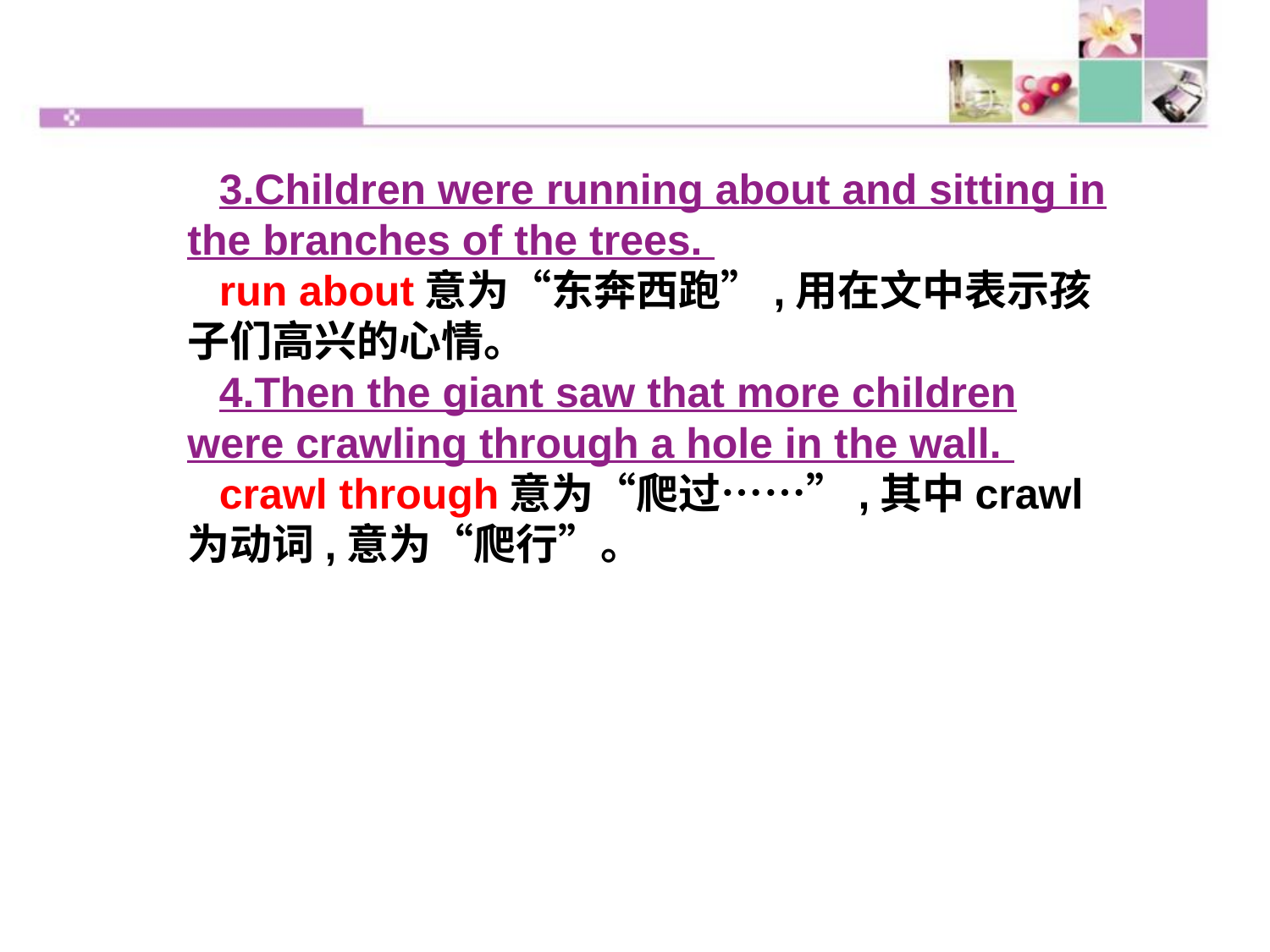

3.Children were running about and sitting in the branches of the trees.
run about意为“东奔西跑”,用在文中表示孩子们高兴的心情。
4.Then the giant saw that more children were crawling through a hole in the wall.
crawl through意为“爬过……”,其中crawl为动词,意为“爬行”。